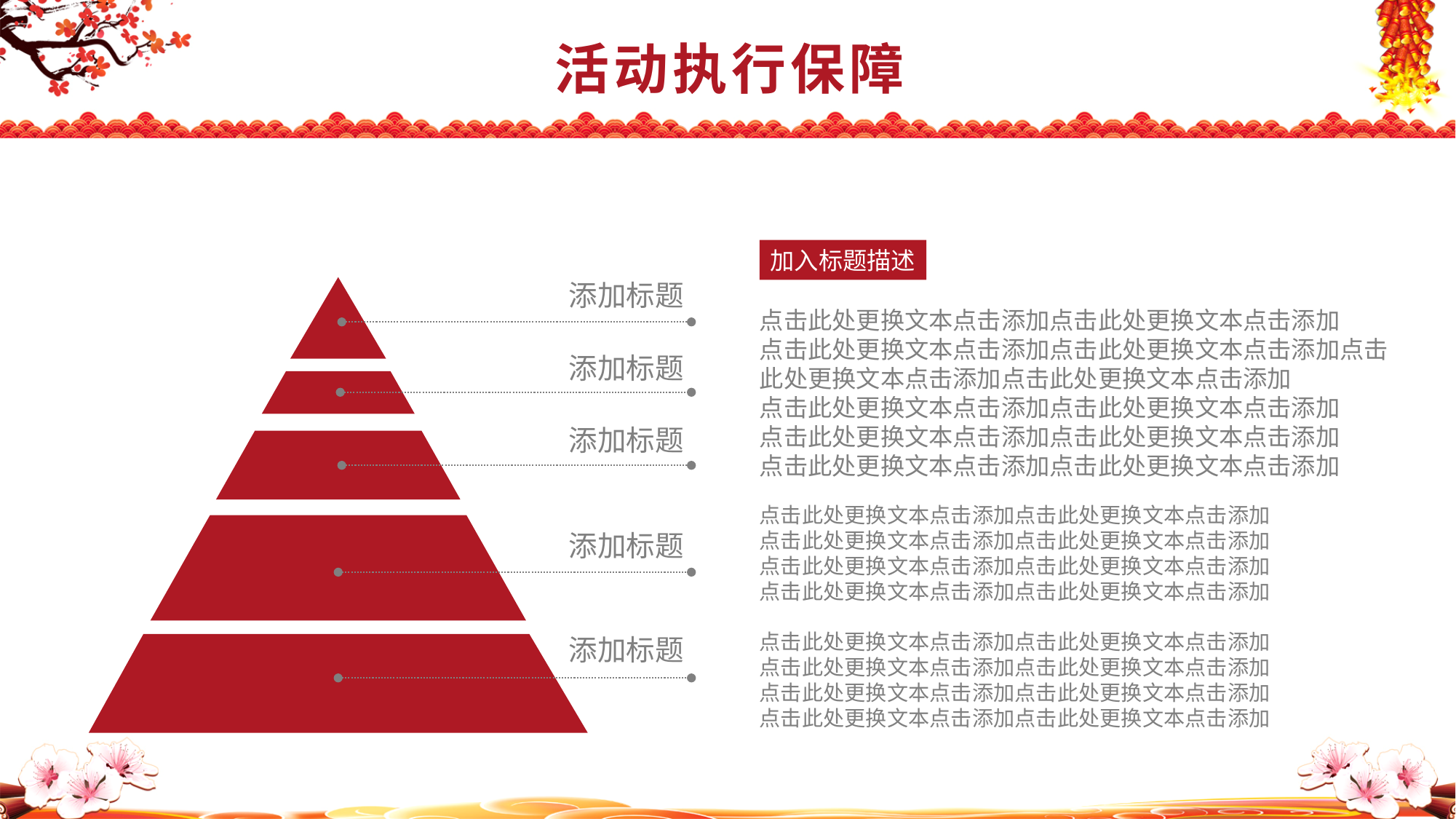

活动执行保障
加入标题描述
添加标题

添加标题

添加标题

添加标题
添加标题

点击此处更换文本点击添加点击此处更换文本点击添加
点击此处更换文本点击添加点击此处更换文本点击添加点击此处更换文本点击添加点击此处更换文本点击添加
点击此处更换文本点击添加点击此处更换文本点击添加
点击此处更换文本点击添加点击此处更换文本点击添加
点击此处更换文本点击添加点击此处更换文本点击添加

点击此处更换文本点击添加点击此处更换文本点击添加
点击此处更换文本点击添加点击此处更换文本点击添加
点击此处更换文本点击添加点击此处更换文本点击添加
点击此处更换文本点击添加点击此处更换文本点击添加

点击此处更换文本点击添加点击此处更换文本点击添加
点击此处更换文本点击添加点击此处更换文本点击添加
点击此处更换文本点击添加点击此处更换文本点击添加
点击此处更换文本点击添加点击此处更换文本点击添加